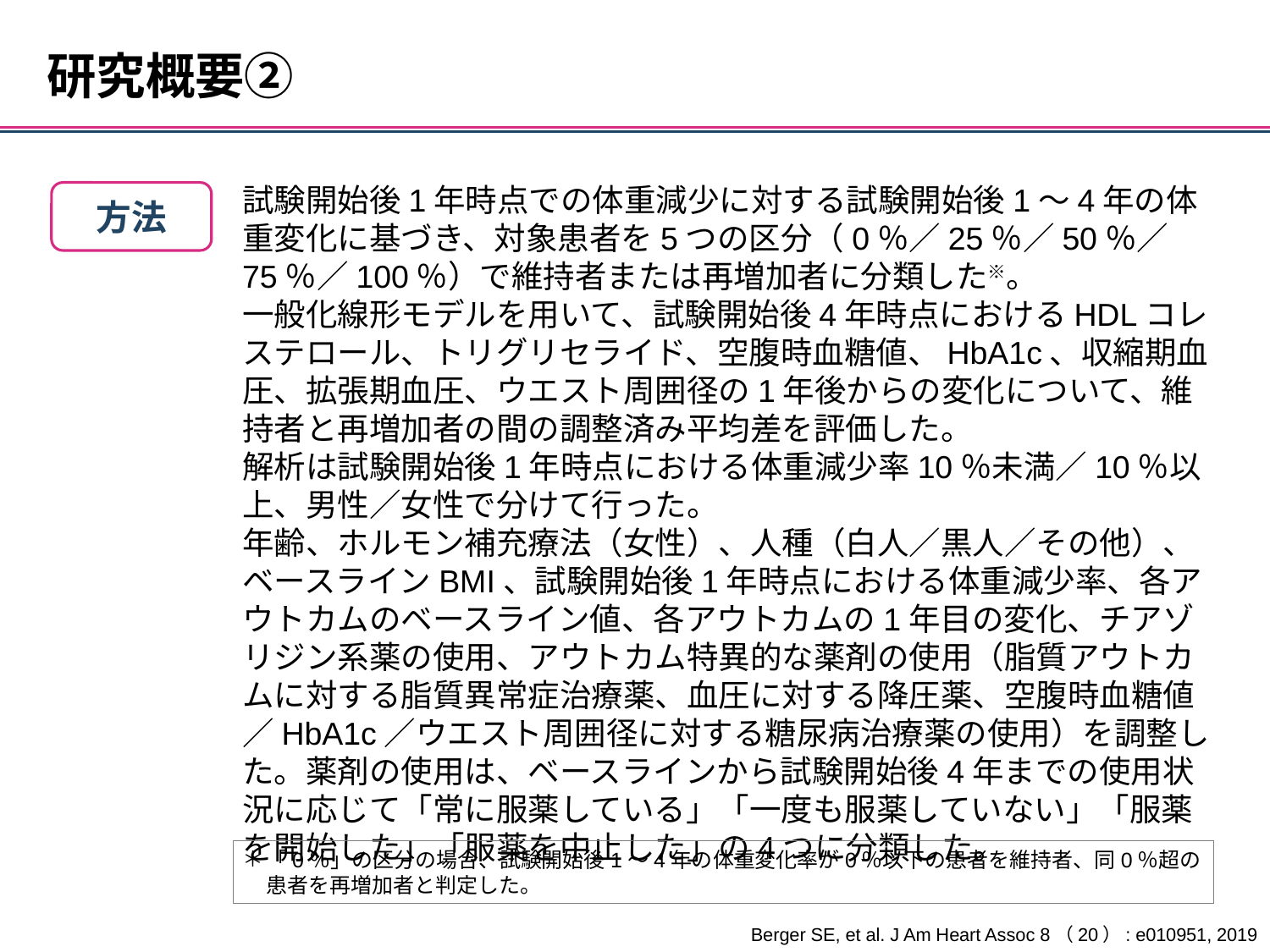

研究概要②
試験開始後1年時点での体重減少に対する試験開始後1～4年の体重変化に基づき、対象患者を5つの区分（0％／25％／50％／75％／100％）で維持者または再増加者に分類した※。
一般化線形モデルを用いて、試験開始後4年時点におけるHDLコレステロール、トリグリセライド、空腹時血糖値、HbA1c、収縮期血圧、拡張期血圧、ウエスト周囲径の1年後からの変化について、維持者と再増加者の間の調整済み平均差を評価した。
解析は試験開始後1年時点における体重減少率10％未満／10％以上、男性／女性で分けて行った。
年齢、ホルモン補充療法（女性）、人種（白人／黒人／その他）、ベースラインBMI、試験開始後1年時点における体重減少率、各アウトカムのベースライン値、各アウトカムの1年目の変化、チアゾリジン系薬の使用、アウトカム特異的な薬剤の使用（脂質アウトカムに対する脂質異常症治療薬、血圧に対する降圧薬、空腹時血糖値／HbA1c／ウエスト周囲径に対する糖尿病治療薬の使用）を調整した。薬剤の使用は、ベースラインから試験開始後4年までの使用状況に応じて「常に服薬している」「一度も服薬していない」「服薬を開始した」「服薬を中止した」の4つに分類した。

方法
＊
「0％」の区分の場合、試験開始後1～4年の体重変化率が0％以下の患者を維持者、同0％超の患者を再増加者と判定した。
Berger SE, et al. J Am Heart Assoc 8（20）: e010951, 2019